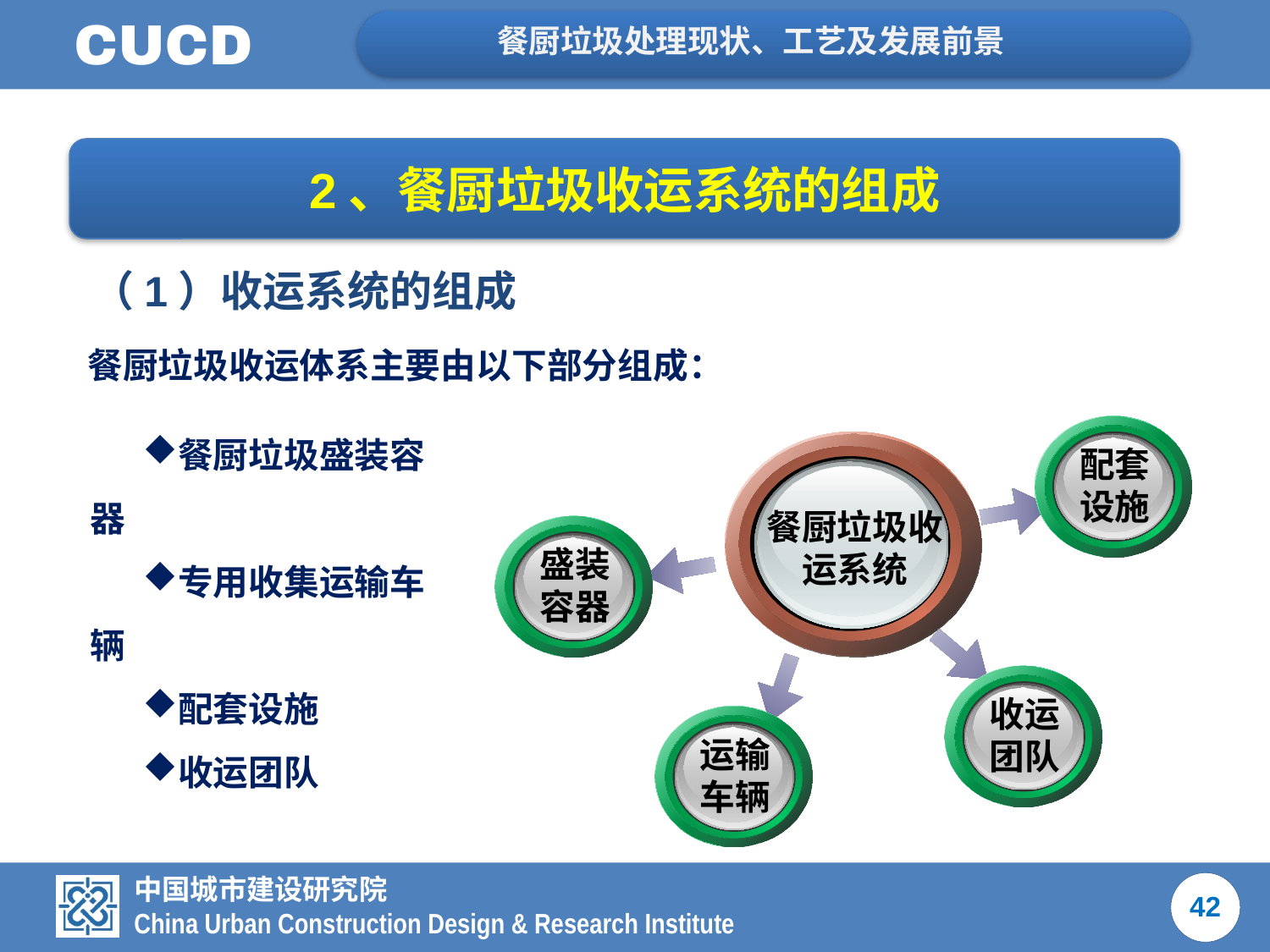

2、餐厨垃圾收运系统的组成
（1）收运系统的组成
餐厨垃圾收运体系主要由以下部分组成：
餐厨垃圾盛装容器
专用收集运输车辆
配套设施
收运团队

配套设施
餐厨垃圾收运系统

盛装容器

收运团队

运输车辆
42